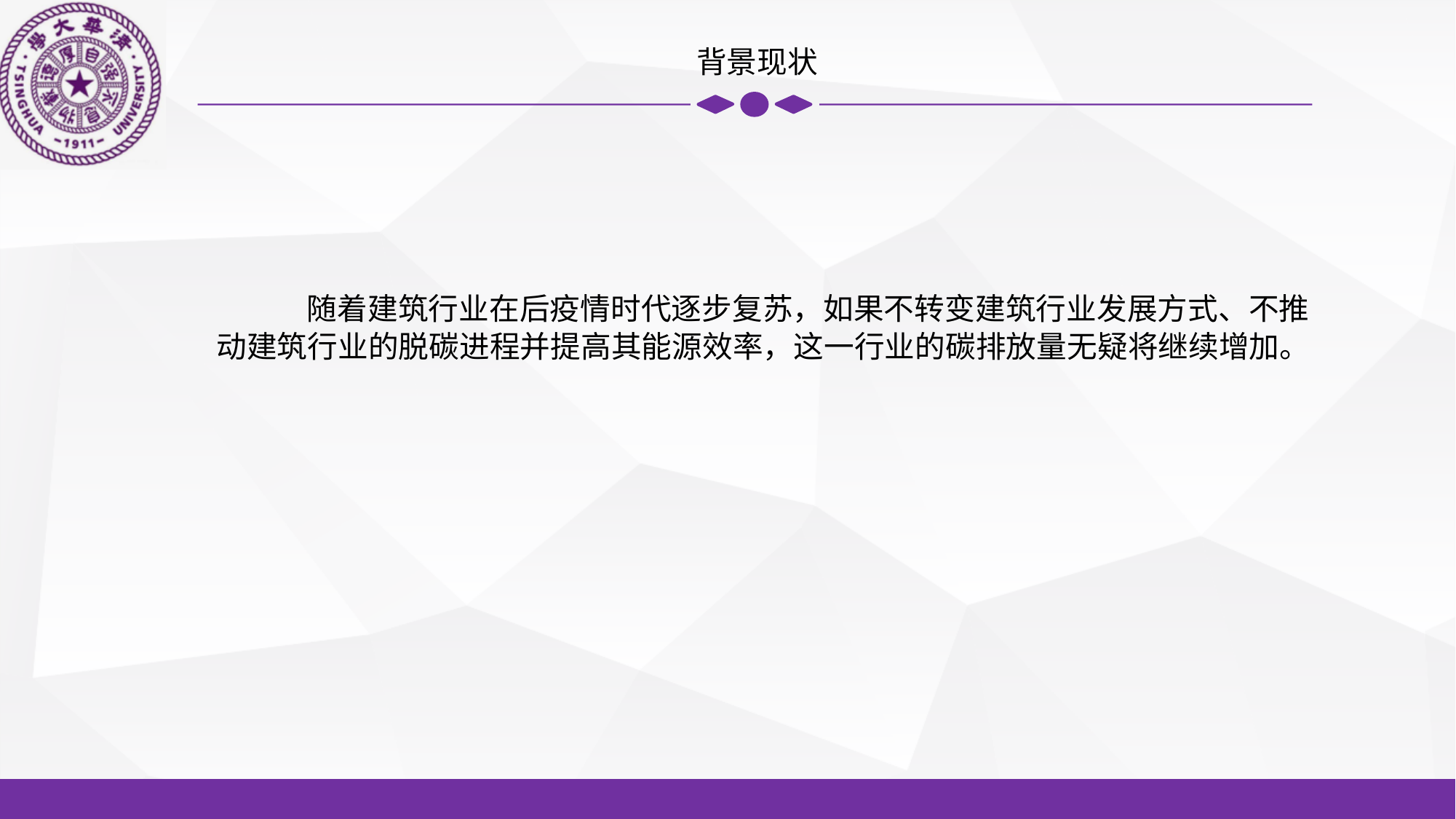

背景现状

          随着建筑行业在后疫情时代逐步复苏，如果不转变建筑行业发展方式、不推动建筑行业的脱碳进程并提高其能源效率，这一行业的碳排放量无疑将继续增加。